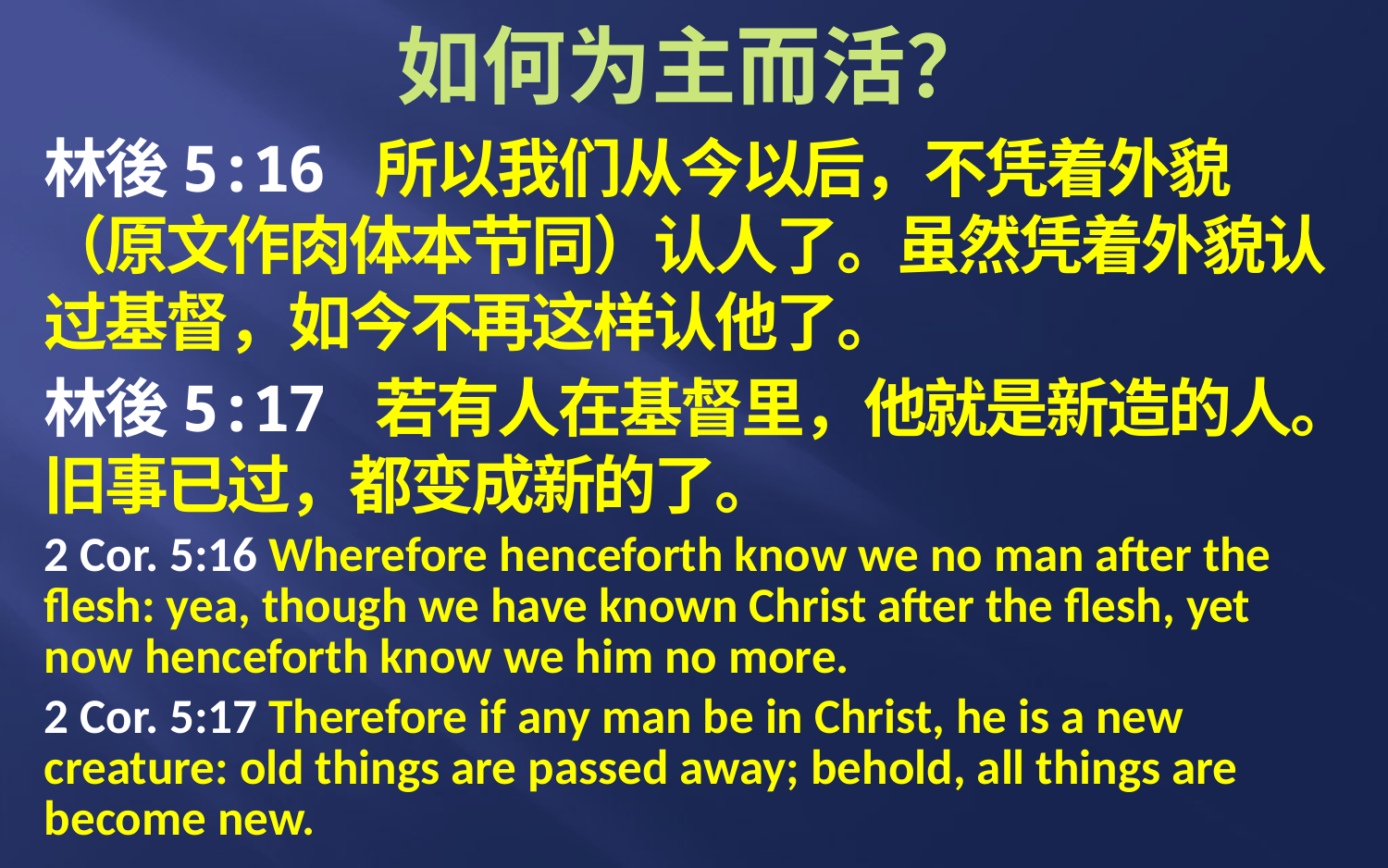

# 如何为主而活？
林後5:16 所以我们从今以后，不凭着外貌（原文作肉体本节同）认人了。虽然凭着外貌认过基督，如今不再这样认他了。
林後5:17 若有人在基督里，他就是新造的人。旧事已过，都变成新的了。
2 Cor. 5:16 Wherefore henceforth know we no man after the flesh: yea, though we have known Christ after the flesh, yet now henceforth know we him no more.
2 Cor. 5:17 Therefore if any man be in Christ, he is a new creature: old things are passed away; behold, all things are become new.